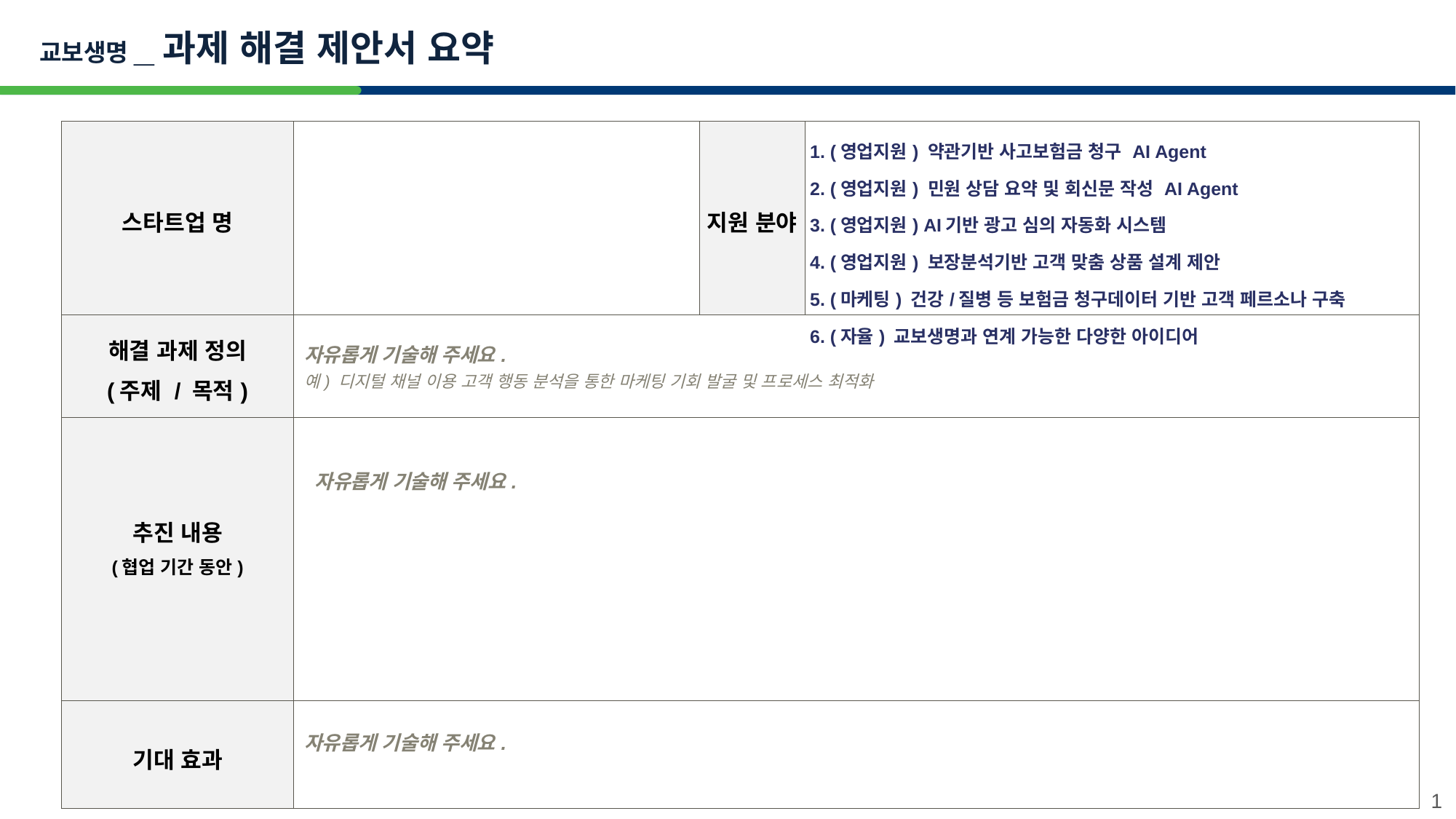

교보생명_과제 해결 제안서 요약
| 스타트업 명 |  | 지원 분야 | 1. (영업지원) 약관기반 사고보험금 청구 AI Agent 2. (영업지원) 민원 상담 요약 및 회신문 작성 AI Agent 3. (영업지원) AI기반 광고 심의 자동화 시스템 4. (영업지원) 보장분석기반 고객 맞춤 상품 설계 제안 5. (마케팅) 건강/질병 등 보험금 청구데이터 기반 고객 페르소나 구축 6. (자율) 교보생명과 연계 가능한 다양한 아이디어 |
| --- | --- | --- | --- |
| 해결 과제 정의 (주제 / 목적) | 자유롭게 기술해 주세요. 예) 디지털 채널 이용 고객 행동 분석을 통한 마케팅 기회 발굴 및 프로세스 최적화 |  |  |
| 추진 내용 (협업 기간 동안) | 자유롭게 기술해 주세요. |  |  |
| 기대 효과 | 자유롭게 기술해 주세요. |  |  |